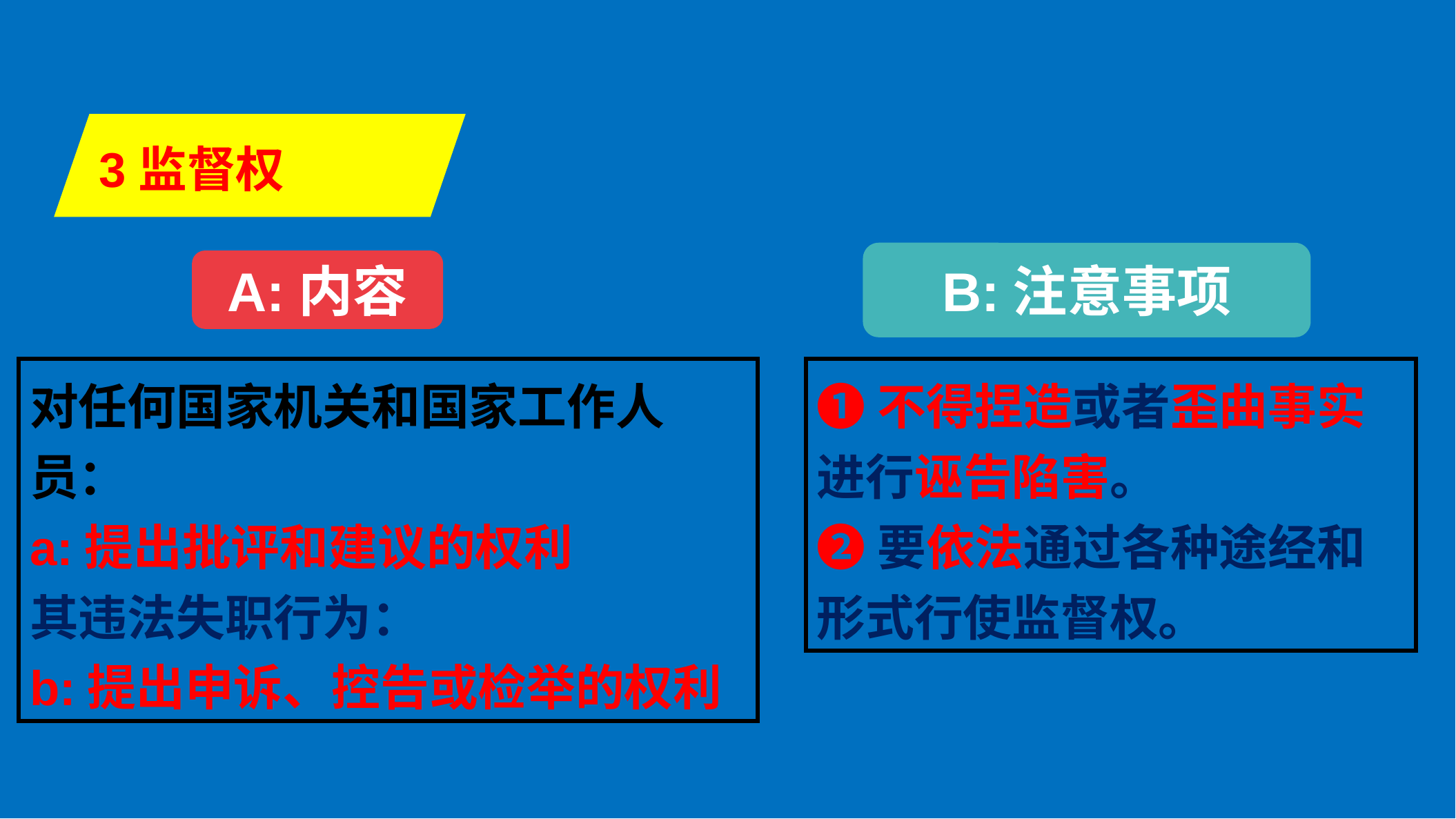

3监督权
B:注意事项
A:内容
对任何国家机关和国家工作人员：
a:提出批评和建议的权利
其违法失职行为：
b:提出申诉、控告或检举的权利
❶不得捏造或者歪曲事实进行诬告陷害。
❷要依法通过各种途经和形式行使监督权。